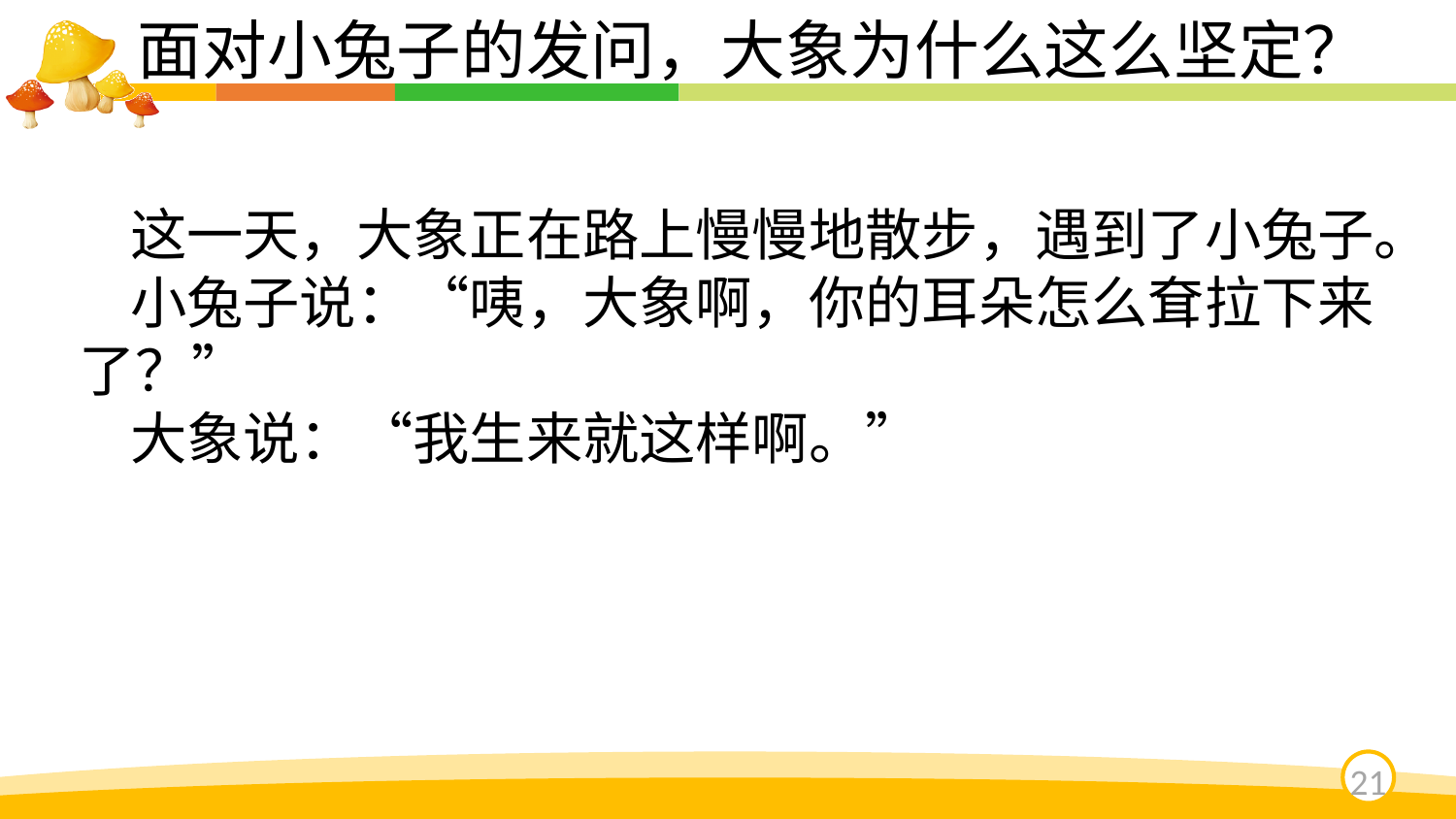

面对小兔子的发问，大象为什么这么坚定？
   这一天，大象正在路上慢慢地散步，遇到了小兔子。
   小兔子说：“咦，大象啊，你的耳朵怎么耷拉下来
了？”
   大象说：“我生来就这样啊。”